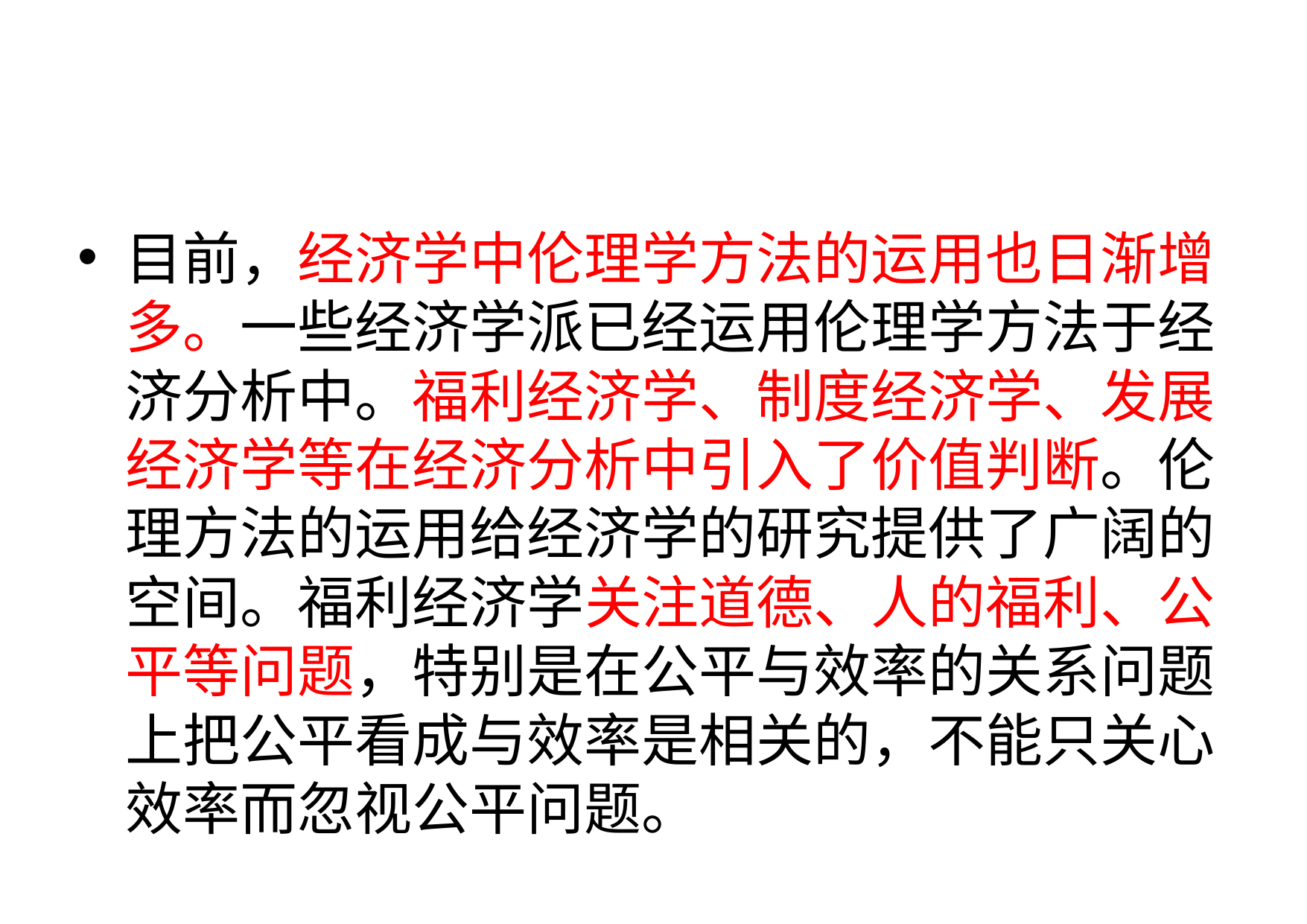

#
目前，经济学中伦理学方法的运用也日渐增多。一些经济学派已经运用伦理学方法于经济分析中。福利经济学、制度经济学、发展经济学等在经济分析中引入了价值判断。伦理方法的运用给经济学的研究提供了广阔的空间。福利经济学关注道德、人的福利、公平等问题，特别是在公平与效率的关系问题上把公平看成与效率是相关的，不能只关心效率而忽视公平问题。